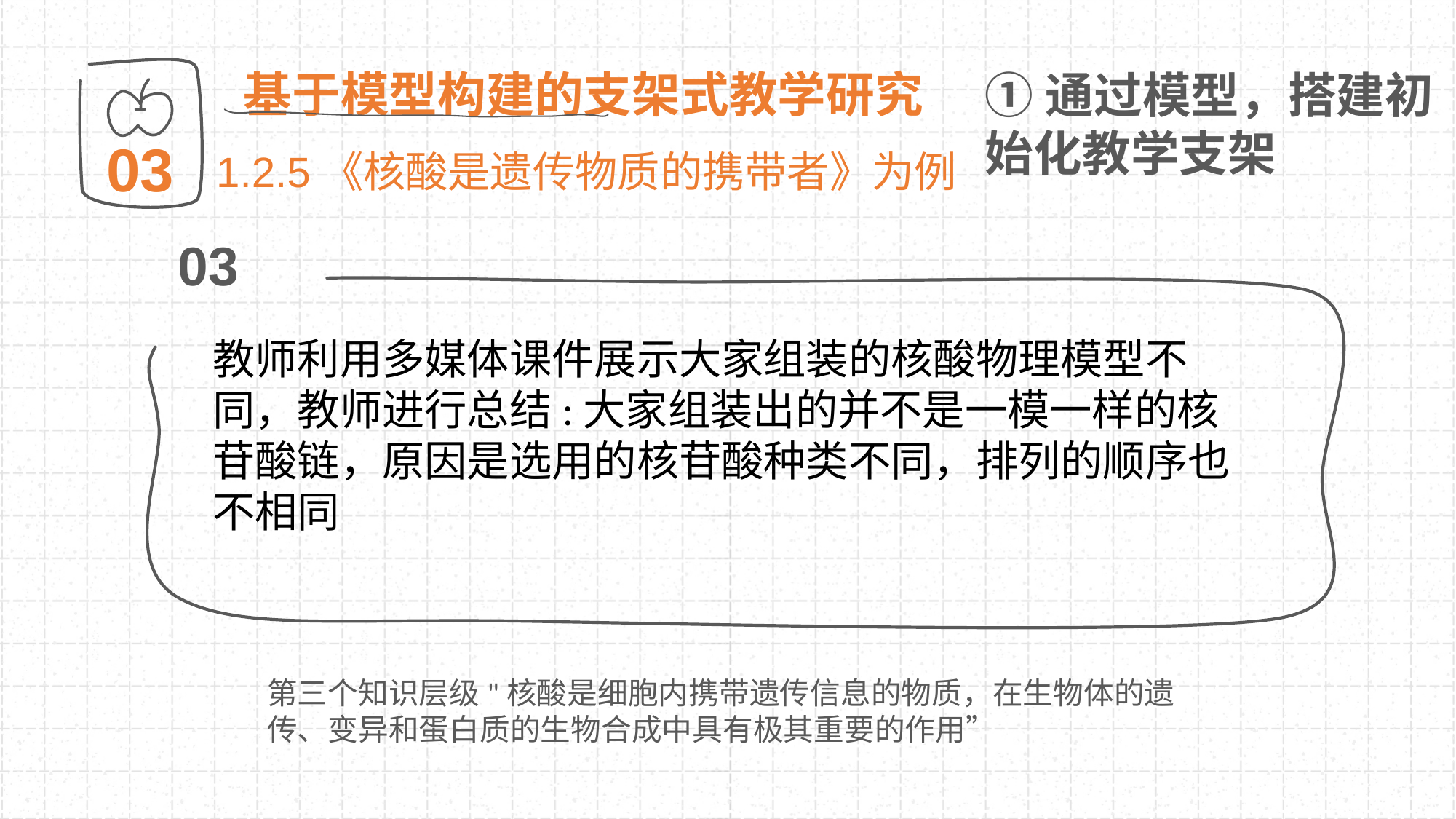

基于模型构建的支架式教学研究

03

1.2.5《核酸是遗传物质的携带者》为例
①通过模型，搭建初始化教学支架
03

教师利用多媒体课件展示大家组装的核酸物理模型不同，教师进行总结:大家组装出的并不是一模一样的核苷酸链，原因是选用的核苷酸种类不同，排列的顺序也不相同
第三个知识层级"核酸是细胞内携带遗传信息的物质，在生物体的遗传、变异和蛋白质的生物合成中具有极其重要的作用”